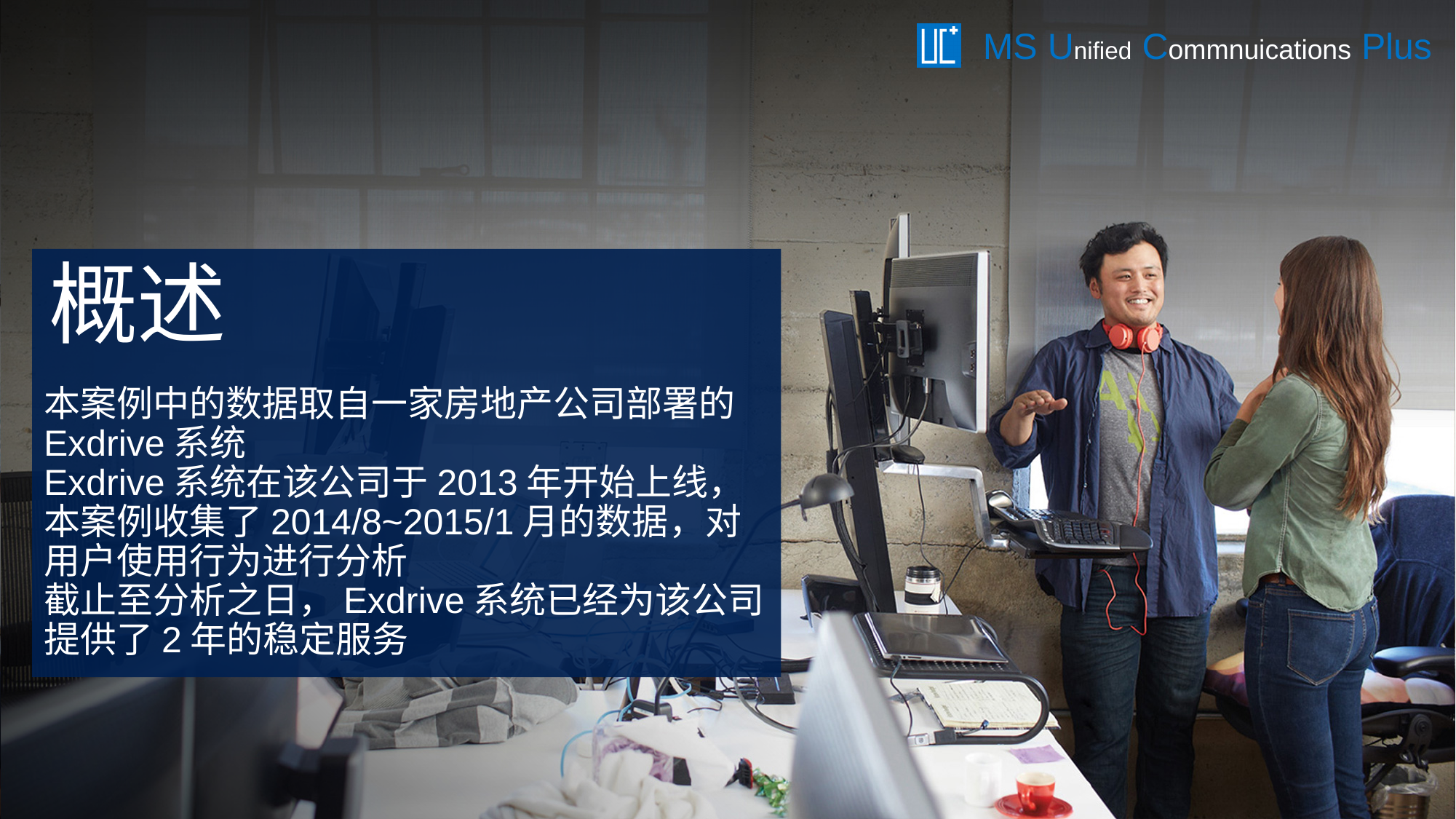

# 概述
本案例中的数据取自一家房地产公司部署的Exdrive系统
Exdrive系统在该公司于2013年开始上线，本案例收集了2014/8~2015/1月的数据，对用户使用行为进行分析
截止至分析之日，Exdrive系统已经为该公司提供了2年的稳定服务